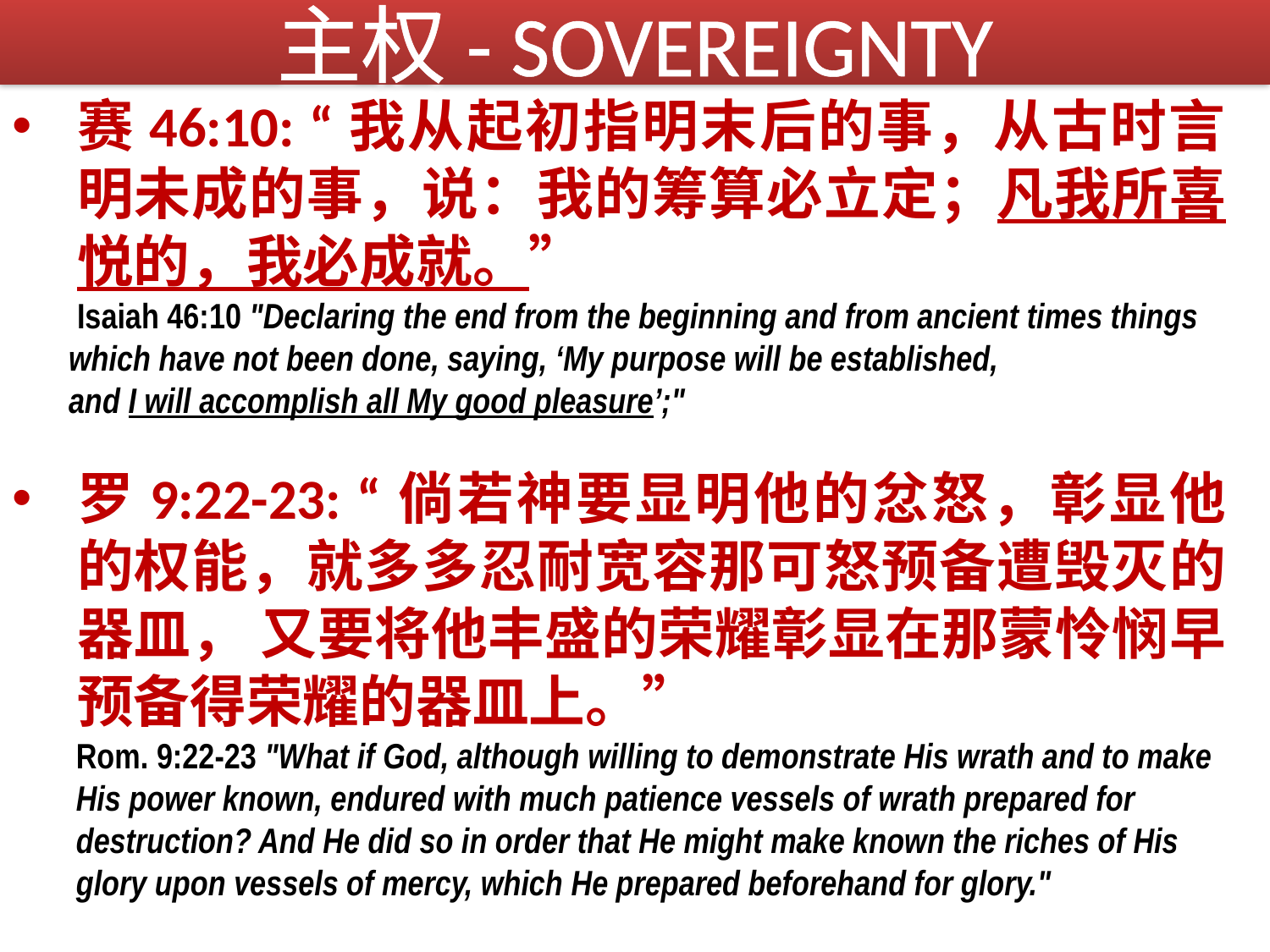

主权- SOVEREIGNTY
赛46:10: “我从起初指明末后的事，从古时言明未成的事，说：我的筹算必立定；凡我所喜悦的，我必成就。”
Isaiah 46:10 "Declaring the end from the beginning and from ancient times things which have not been done, saying, ‘My purpose will be established,                           and I will accomplish all My good pleasure’;"

罗9:22-23: “倘若神要显明他的忿怒，彰显他的权能，就多多忍耐宽容那可怒预备遭毁灭的器皿， 又要将他丰盛的荣耀彰显在那蒙怜悯早预备得荣耀的器皿上。”
Rom. 9:22-23 "What if God, although willing to demonstrate His wrath and to make His power known, endured with much patience vessels of wrath prepared for destruction? And He did so in order that He might make known the riches of His glory upon vessels of mercy, which He prepared beforehand for glory."